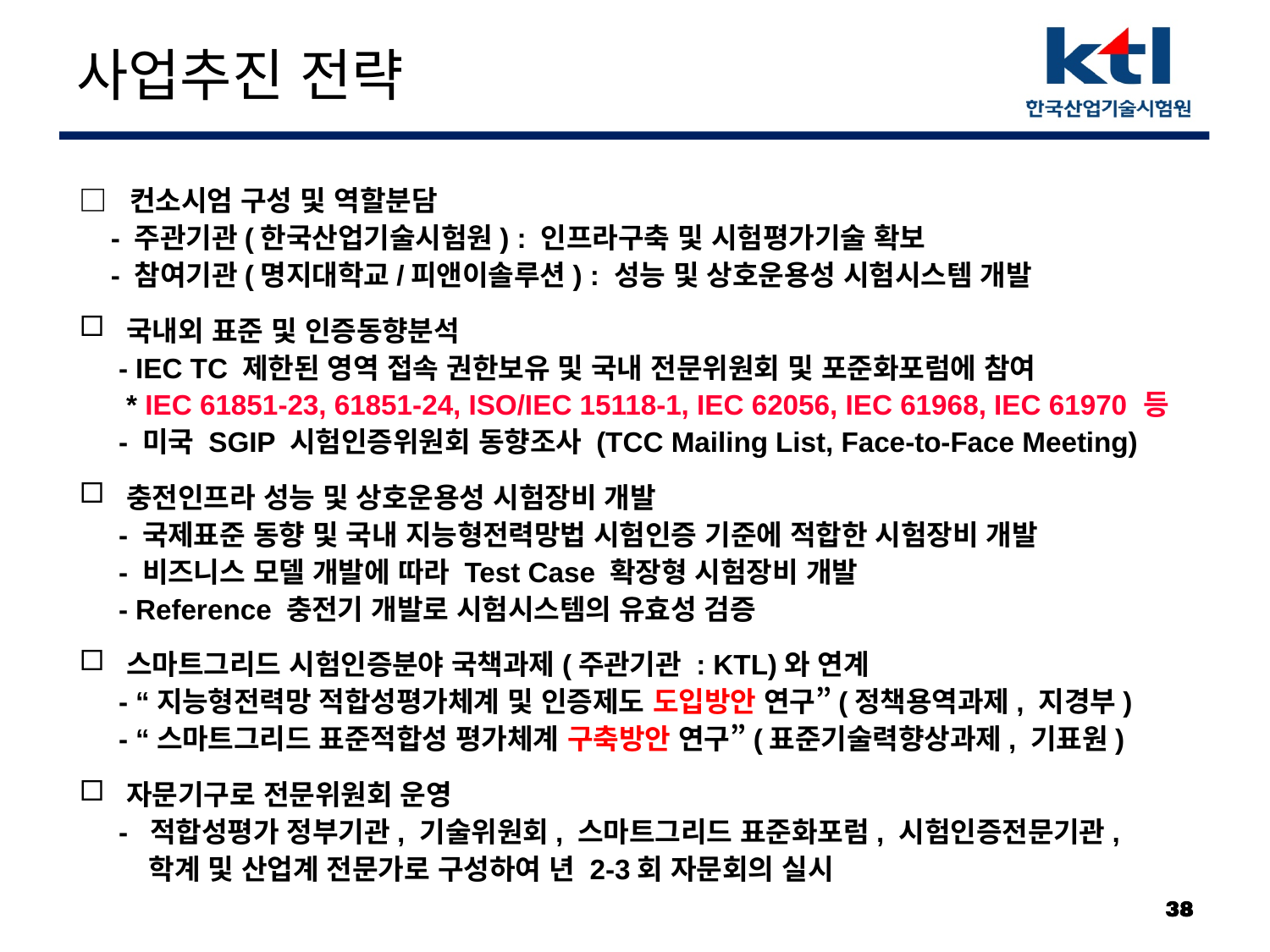

# 사업추진 전략
□  컨소시엄 구성 및 역할분담
    - 주관기관(한국산업기술시험원) : 인프라구축 및 시험평가기술 확보
    - 참여기관(명지대학교/피앤이솔루션) : 성능 및 상호운용성 시험시스템 개발

  국내외 표준 및 인증동향분석
     - IEC TC 제한된 영역 접속 권한보유 및 국내 전문위원회 및 포준화포럼에 참여
      * IEC 61851-23, 61851-24, ISO/IEC 15118-1, IEC 62056, IEC 61968, IEC 61970 등
     - 미국 SGIP 시험인증위원회 동향조사 (TCC Mailing List, Face-to-Face Meeting)

  충전인프라 성능 및 상호운용성 시험장비 개발
     - 국제표준 동향 및 국내 지능형전력망법 시험인증 기준에 적합한 시험장비 개발
     - 비즈니스 모델 개발에 따라 Test Case 확장형 시험장비 개발
     - Reference 충전기 개발로 시험시스템의 유효성 검증

  스마트그리드 시험인증분야 국책과제(주관기관 : KTL)와 연계
     - “지능형전력망 적합성평가체계 및 인증제도 도입방안 연구”(정책용역과제, 지경부)
     - “스마트그리드 표준적합성 평가체계 구축방안 연구”(표준기술력향상과제, 기표원)

  자문기구로 전문위원회 운영
     -  적합성평가 정부기관, 기술위원회, 스마트그리드 표준화포럼, 시험인증전문기관,
        학계 및 산업계 전문가로 구성하여 년 2-3회 자문회의 실시
38